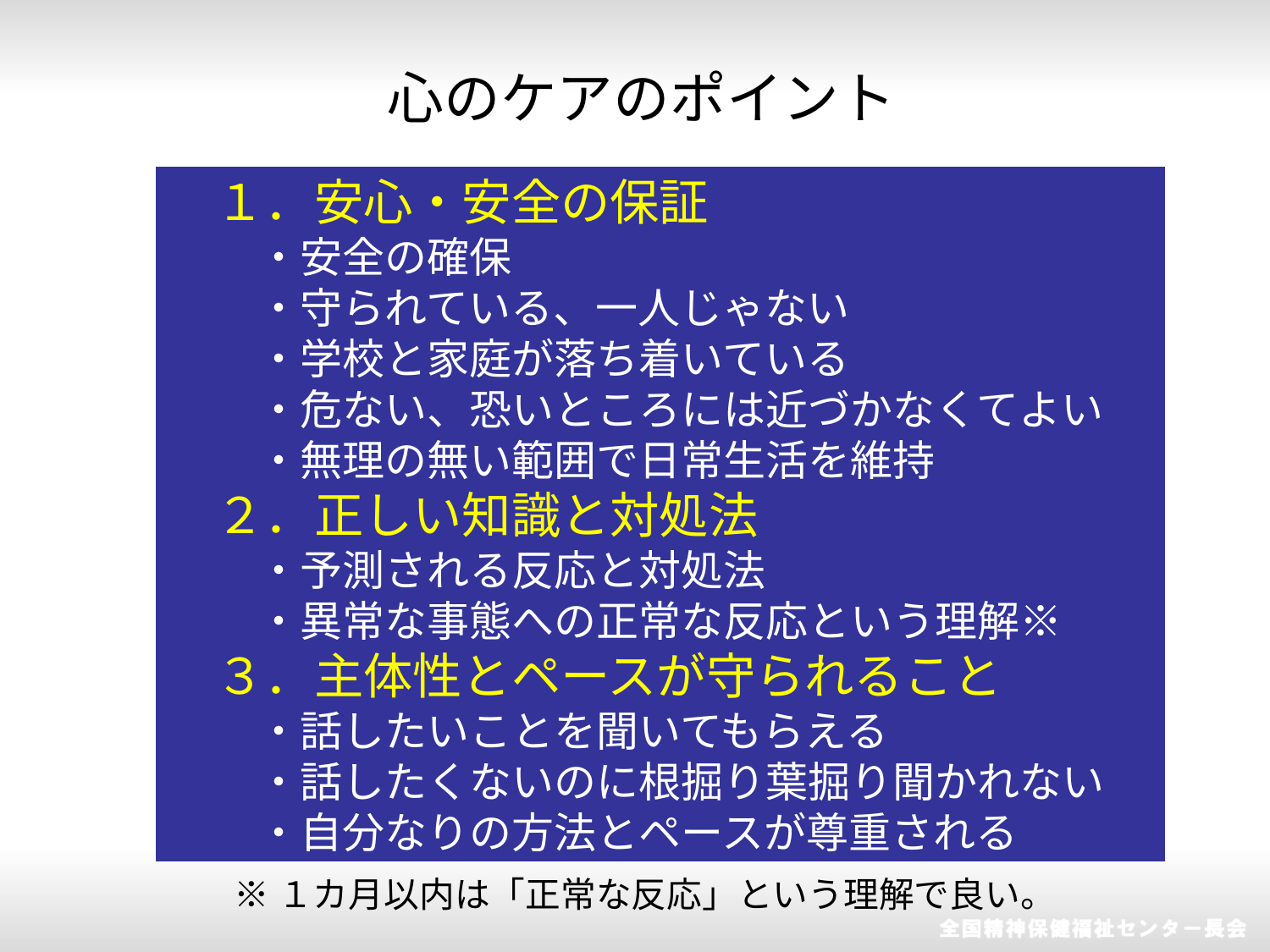

心のケアのポイント
１．安心・安全の保証
　・安全の確保
　・守られている、一人じゃない
　・学校と家庭が落ち着いている
　・危ない、恐いところには近づかなくてよい
　・無理の無い範囲で日常生活を維持
２．正しい知識と対処法
　・予測される反応と対処法
　・異常な事態への正常な反応という理解※
３．主体性とペースが守られること
　・話したいことを聞いてもらえる
　・話したくないのに根掘り葉掘り聞かれない
　・自分なりの方法とペースが尊重される
※１カ月以内は「正常な反応」という理解で良い。